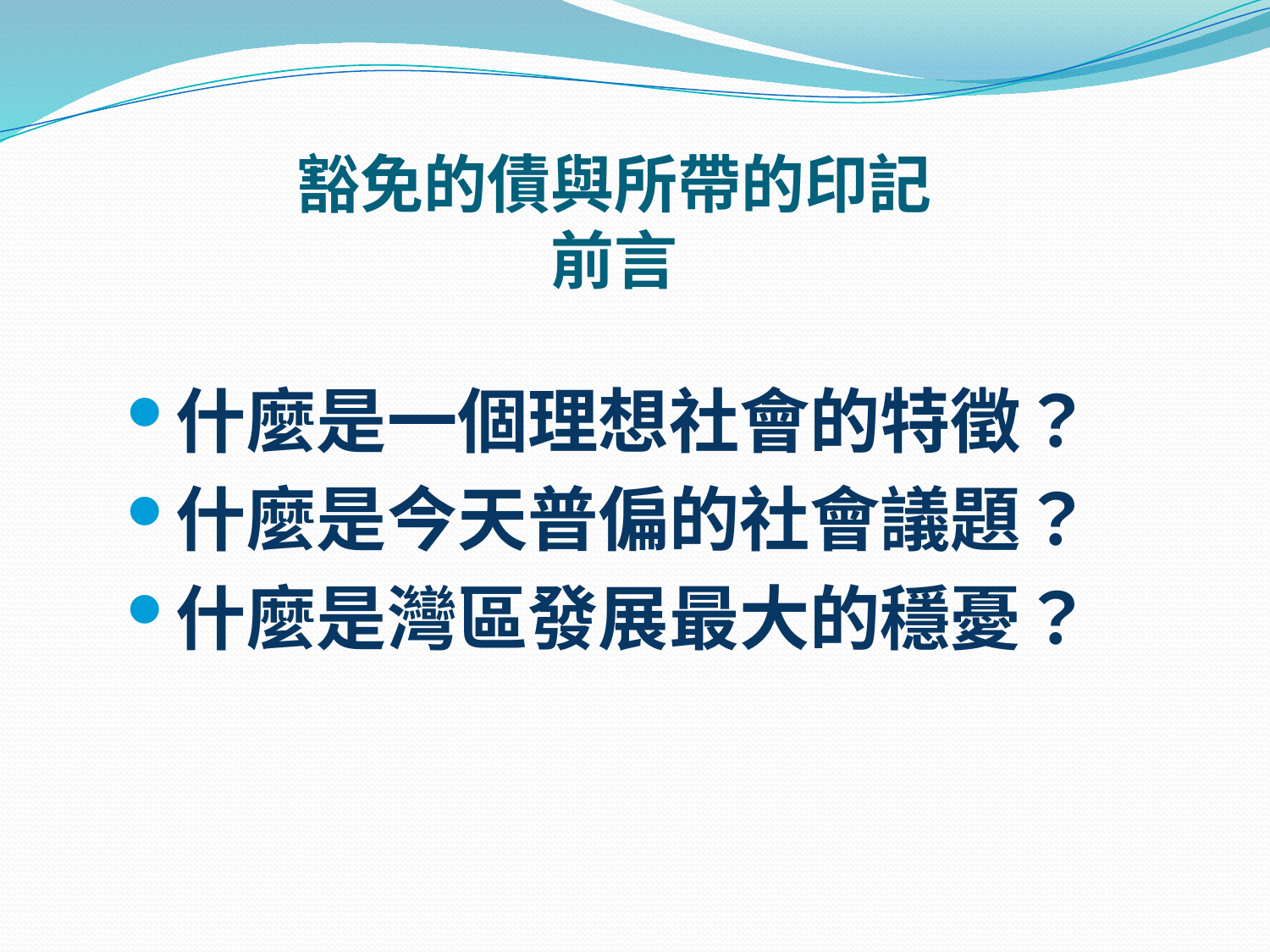

# 豁免的債與所帶的印記 前言
什麼是一個理想社會的特徵？
什麼是今天普偏的社會議題？
什麼是灣區發展最大的穩憂？